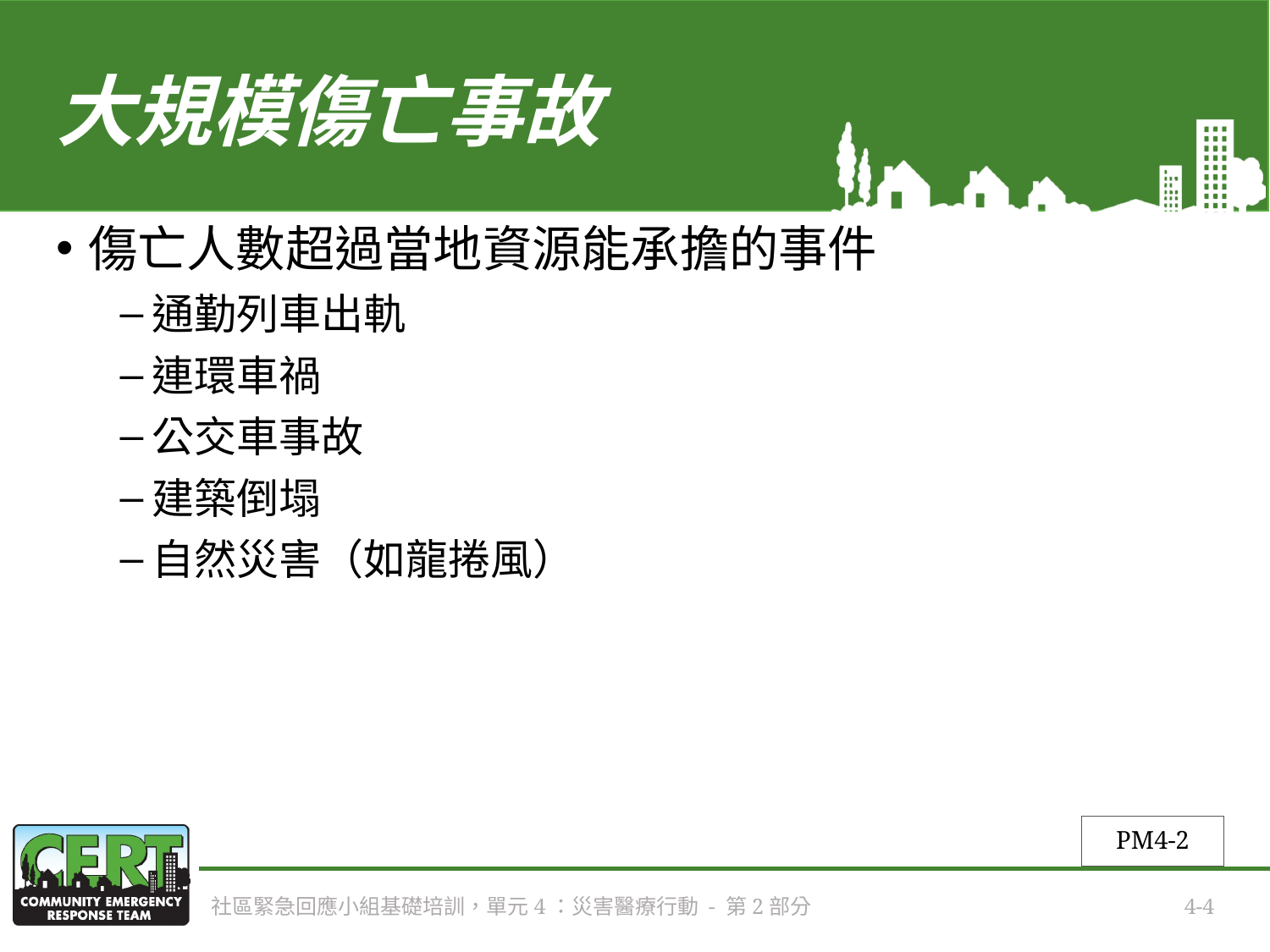

# 大規模傷亡事故
傷亡人數超過當地資源能承擔的事件
通勤列車出軌
連環車禍
公交車事故
建築倒塌
自然災害（如龍捲風）

PM4-2
社區緊急回應小組基礎培訓，單元4：災害醫療行動 - 第2部分
4-4